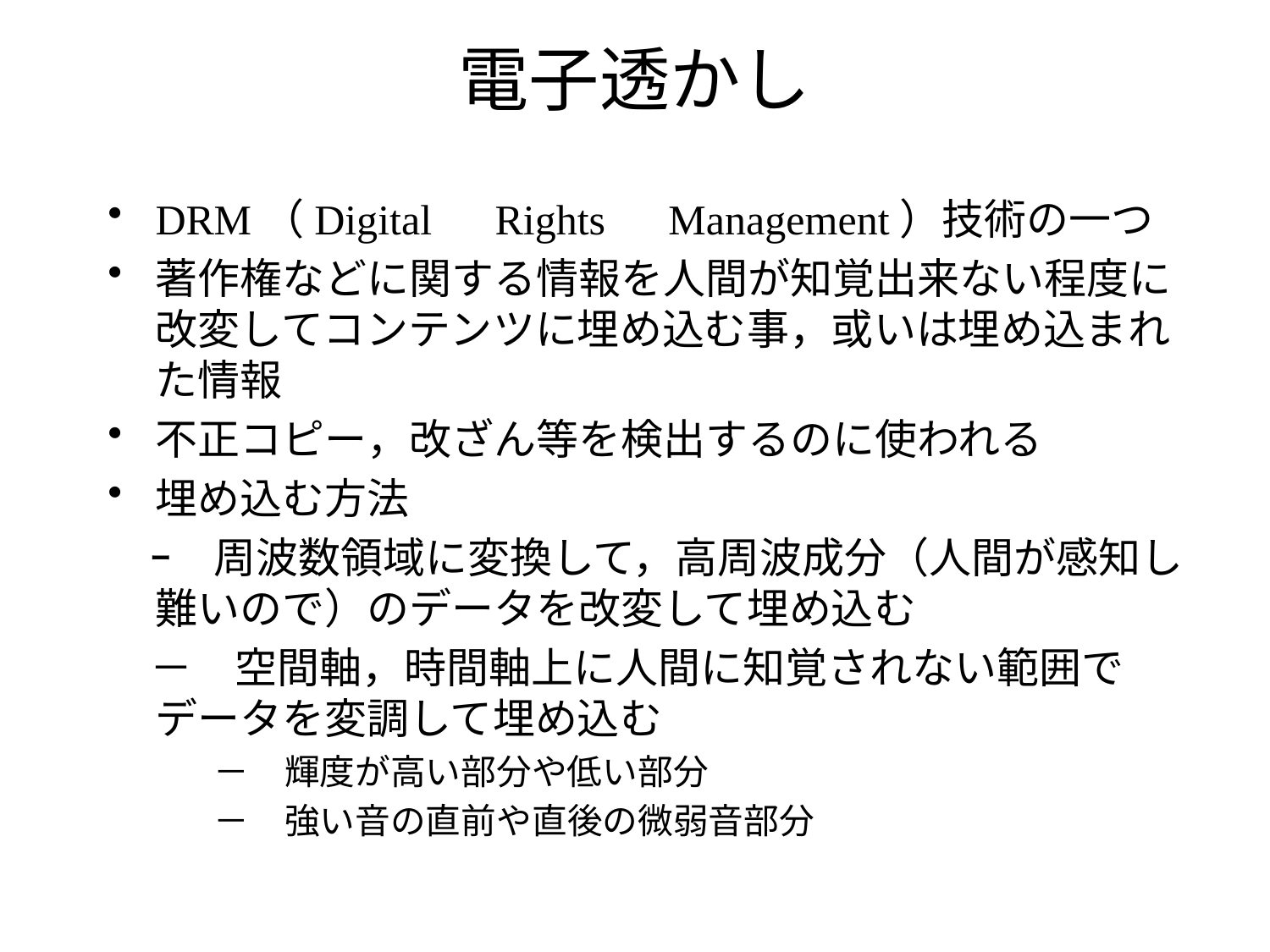

# 電子透かし
DRM（Digital　Rights　Management）技術の一つ
著作権などに関する情報を人間が知覚出来ない程度に改変してコンテンツに埋め込む事，或いは埋め込まれた情報
不正コピー，改ざん等を検出するのに使われる
埋め込む方法
　ｰ　周波数領域に変換して，高周波成分（人間が感知し難いので）のデータを改変して埋め込む
　－　空間軸，時間軸上に人間に知覚されない範囲でデータを変調して埋め込む
　　　－　輝度が高い部分や低い部分
　　　－　強い音の直前や直後の微弱音部分